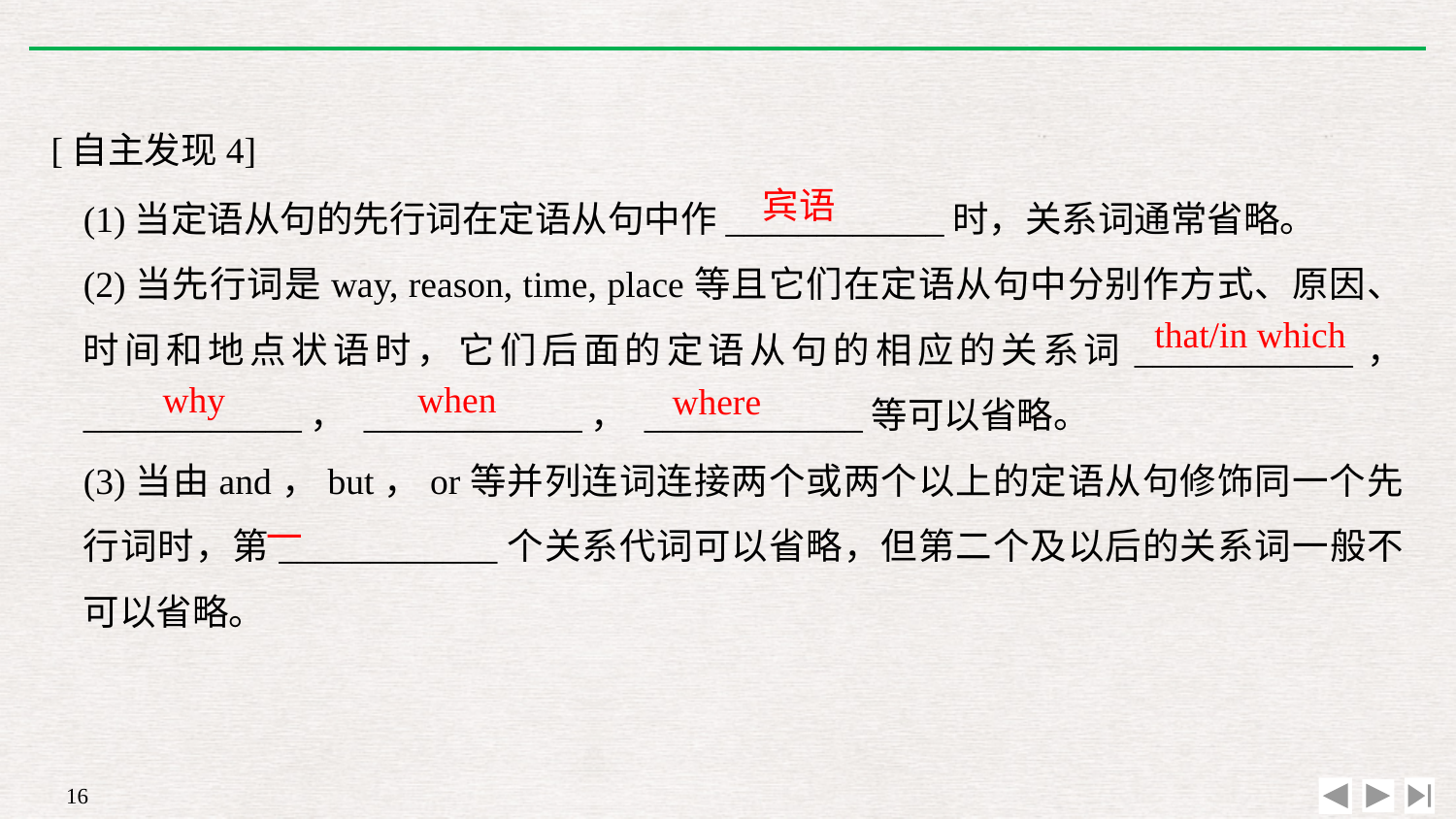

[自主发现4]
(1)当定语从句的先行词在定语从句中作____________时，关系词通常省略。
(2)当先行词是way, reason, time, place等且它们在定语从句中分别作方式、原因、时间和地点状语时，它们后面的定语从句的相应的关系词____________， ____________， ____________， ____________等可以省略。
(3)当由and，but，or等并列连词连接两个或两个以上的定语从句修饰同一个先行词时，第____________个关系代词可以省略，但第二个及以后的关系词一般不可以省略。
宾语
that/in which
why
when
where
一